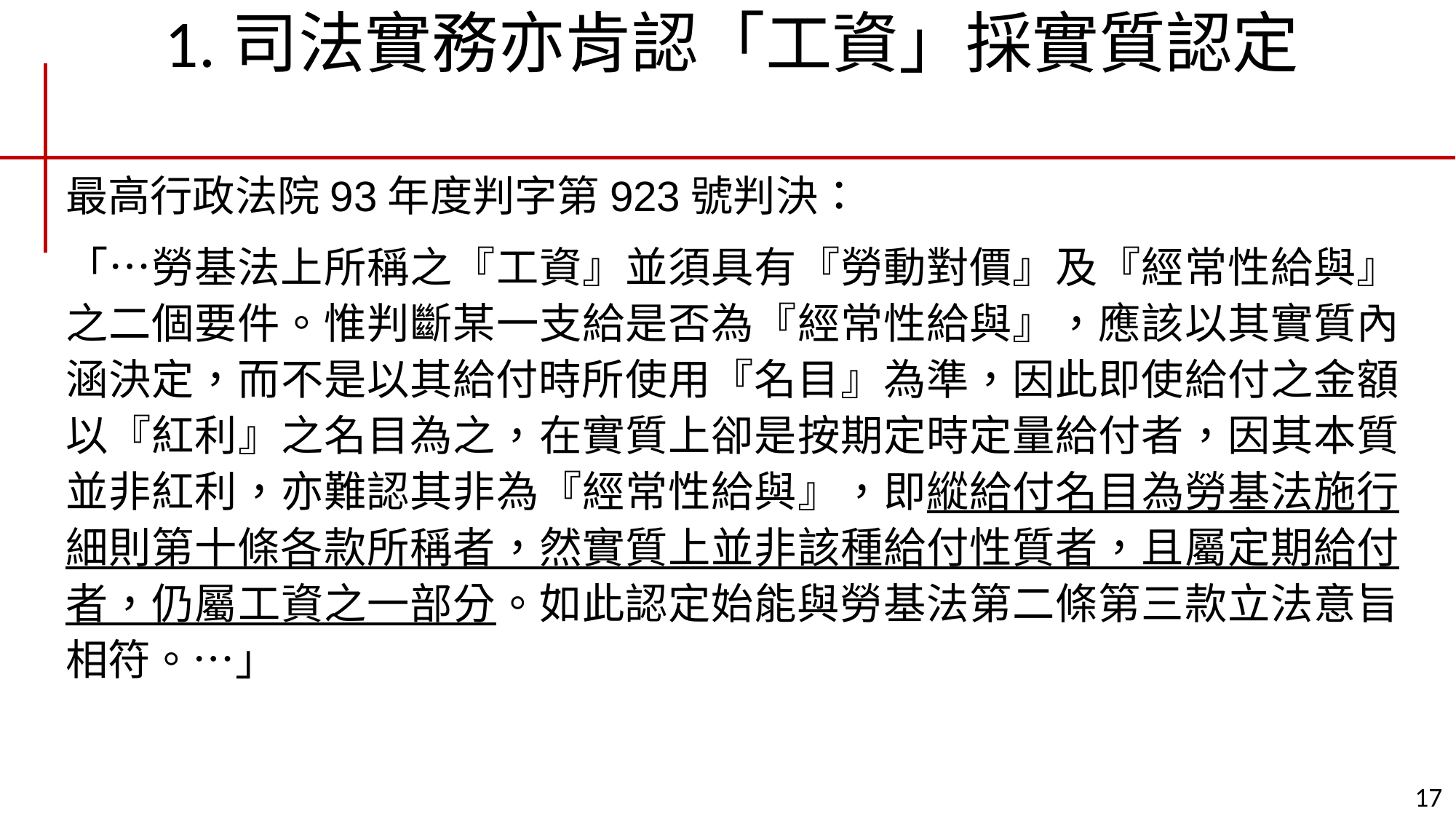

# 1.司法實務亦肯認「工資」採實質認定
最高行政法院93年度判字第923號判決：
「…勞基法上所稱之『工資』並須具有『勞動對價』及『經常性給與』之二個要件。惟判斷某一支給是否為『經常性給與』，應該以其實質內涵決定，而不是以其給付時所使用『名目』為準，因此即使給付之金額以『紅利』之名目為之，在實質上卻是按期定時定量給付者，因其本質並非紅利，亦難認其非為『經常性給與』，即縱給付名目為勞基法施行細則第十條各款所稱者，然實質上並非該種給付性質者，且屬定期給付者，仍屬工資之一部分。如此認定始能與勞基法第二條第三款立法意旨相符。…」
17